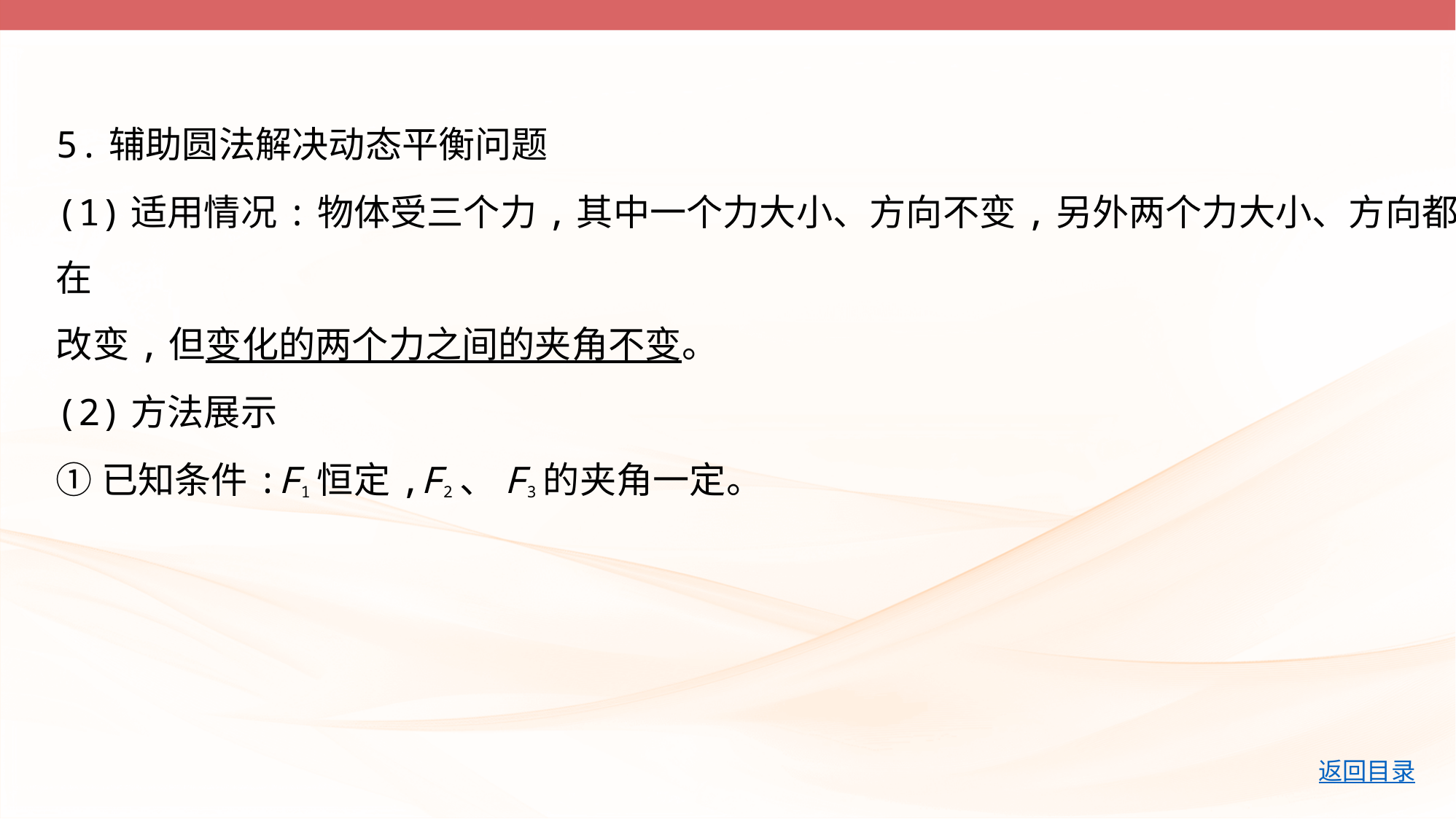

5.辅助圆法解决动态平衡问题
(1)适用情况:物体受三个力,其中一个力大小、方向不变,另外两个力大小、方向都在
改变,但变化的两个力之间的夹角不变。
(2)方法展示
①已知条件:F1恒定,F2、F3的夹角一定。